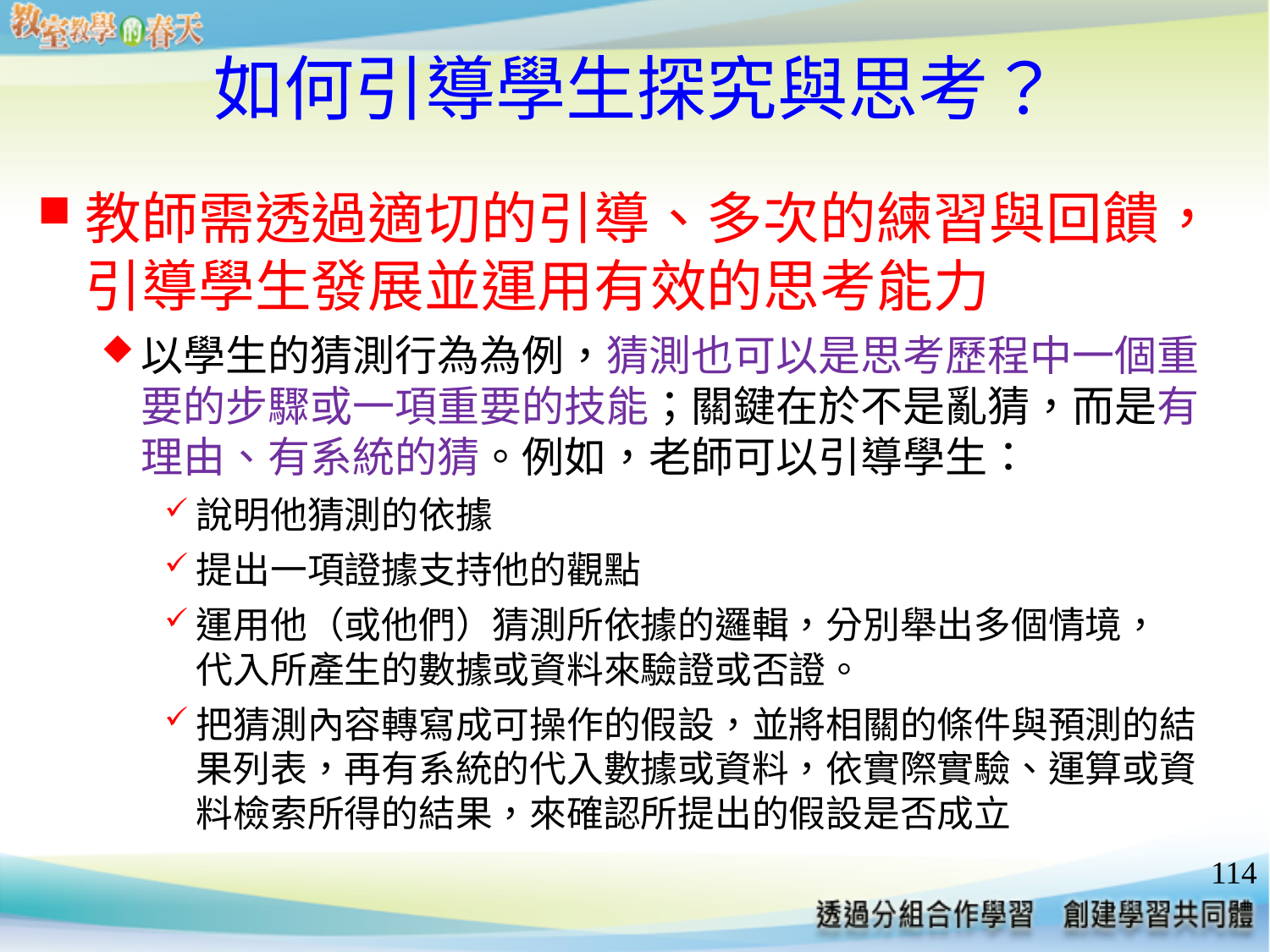

# 如何引導學生探究與思考？
教師需透過適切的引導、多次的練習與回饋，引導學生發展並運用有效的思考能力
以學生的猜測行為為例，猜測也可以是思考歷程中一個重要的步驟或一項重要的技能；關鍵在於不是亂猜，而是有理由、有系統的猜。例如，老師可以引導學生：
說明他猜測的依據
提出一項證據支持他的觀點
運用他（或他們）猜測所依據的邏輯，分別舉出多個情境，
代入所產生的數據或資料來驗證或否證。
把猜測內容轉寫成可操作的假設，並將相關的條件與預測的結果列表，再有系統的代入數據或資料，依實際實驗、運算或資料檢索所得的結果，來確認所提出的假設是否成立

114